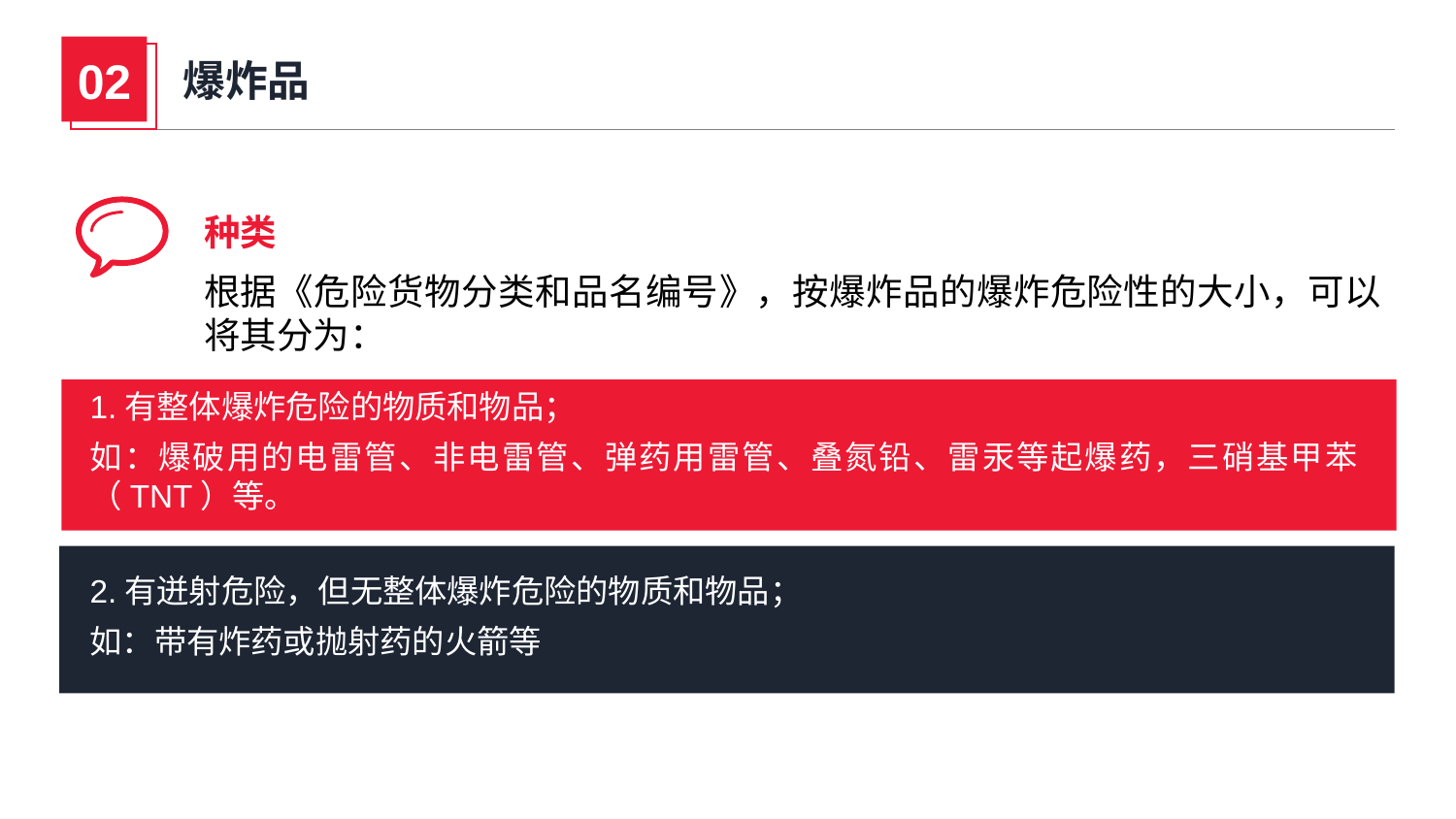

02
爆炸品

种类
根据《危险货物分类和品名编号》，按爆炸品的爆炸危险性的大小，可以将其分为：

1.有整体爆炸危险的物质和物品；
如：爆破用的电雷管、非电雷管、弹药用雷管、叠氮铅、雷汞等起爆药，三硝基甲苯（TNT）等。

2.有迸射危险，但无整体爆炸危险的物质和物品；
如：带有炸药或抛射药的火箭等